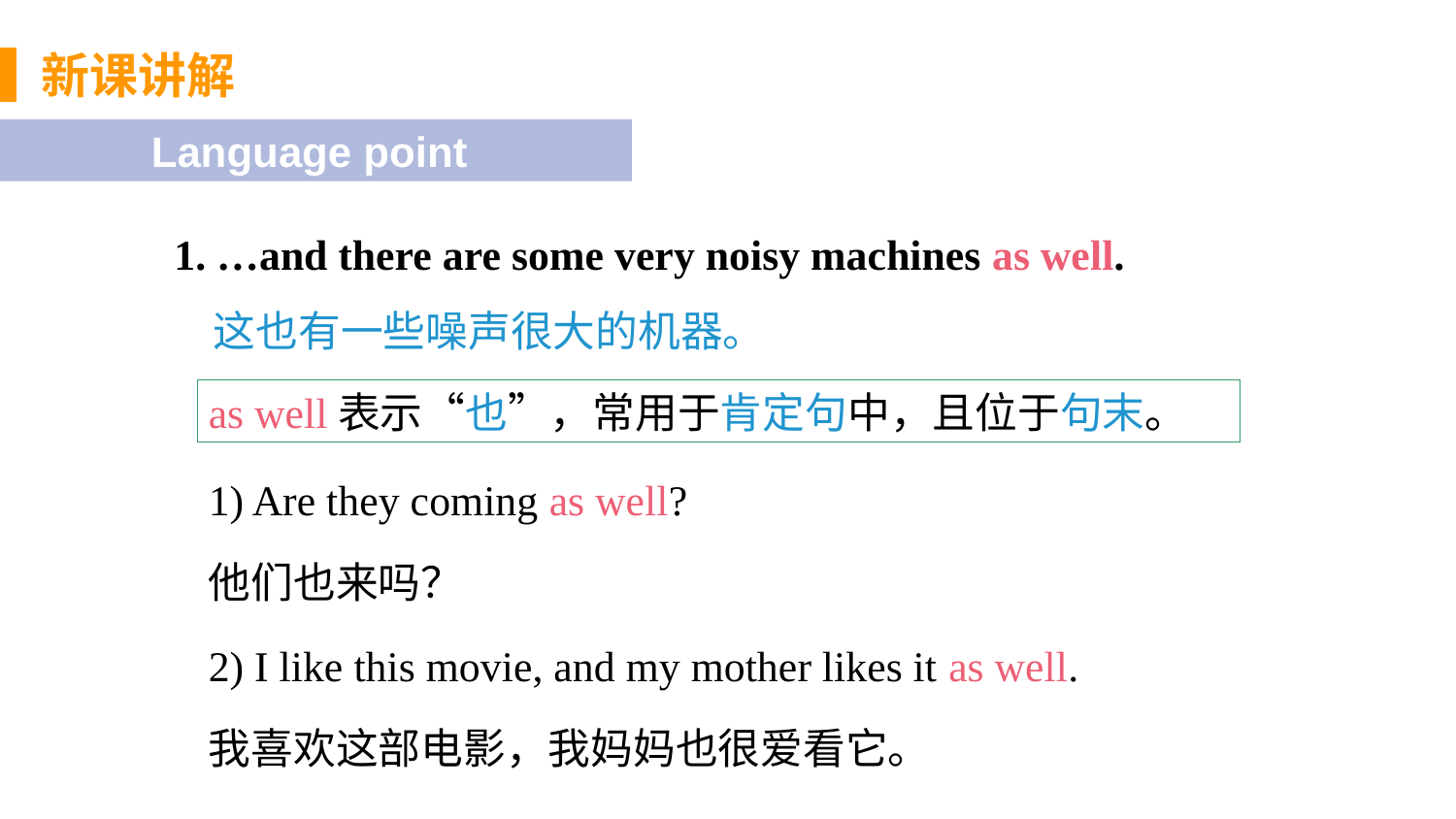

新课讲解

Language point
1. …and there are some very noisy machines as well.
   这也有一些噪声很大的机器。
思 考
as well表示“也”，常用于肯定句中，且位于句末。
1) Are they coming as well?
他们也来吗？
2) I like this movie, and my mother likes it as well.
我喜欢这部电影，我妈妈也很爱看它。